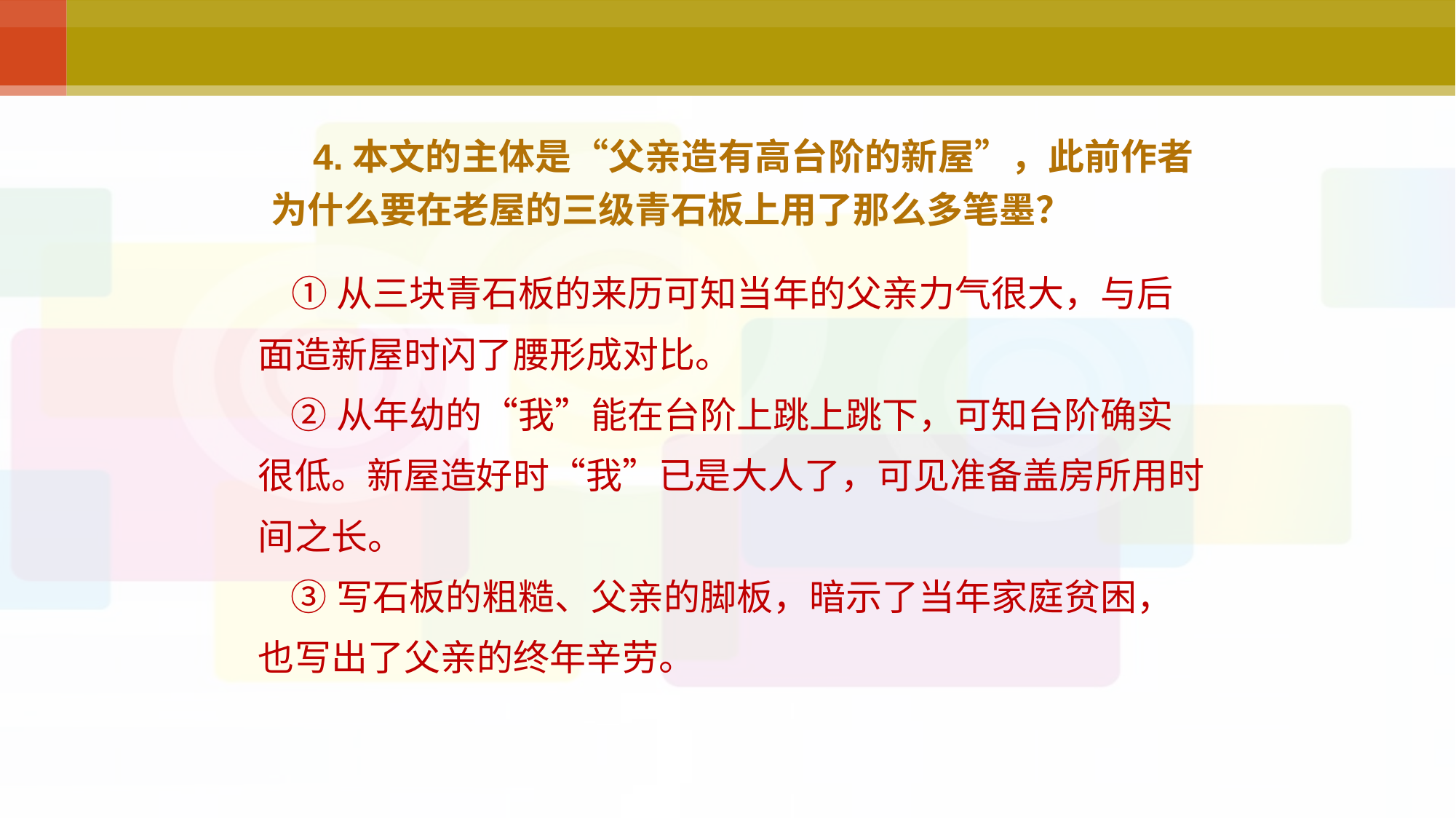

4.本文的主体是“父亲造有高台阶的新屋”，此前作者为什么要在老屋的三级青石板上用了那么多笔墨？
    ①从三块青石板的来历可知当年的父亲力气很大，与后面造新屋时闪了腰形成对比。
    ②从年幼的“我”能在台阶上跳上跳下，可知台阶确实很低。新屋造好时“我”已是大人了，可见准备盖房所用时间之长。
    ③写石板的粗糙、父亲的脚板，暗示了当年家庭贫困，也写出了父亲的终年辛劳。